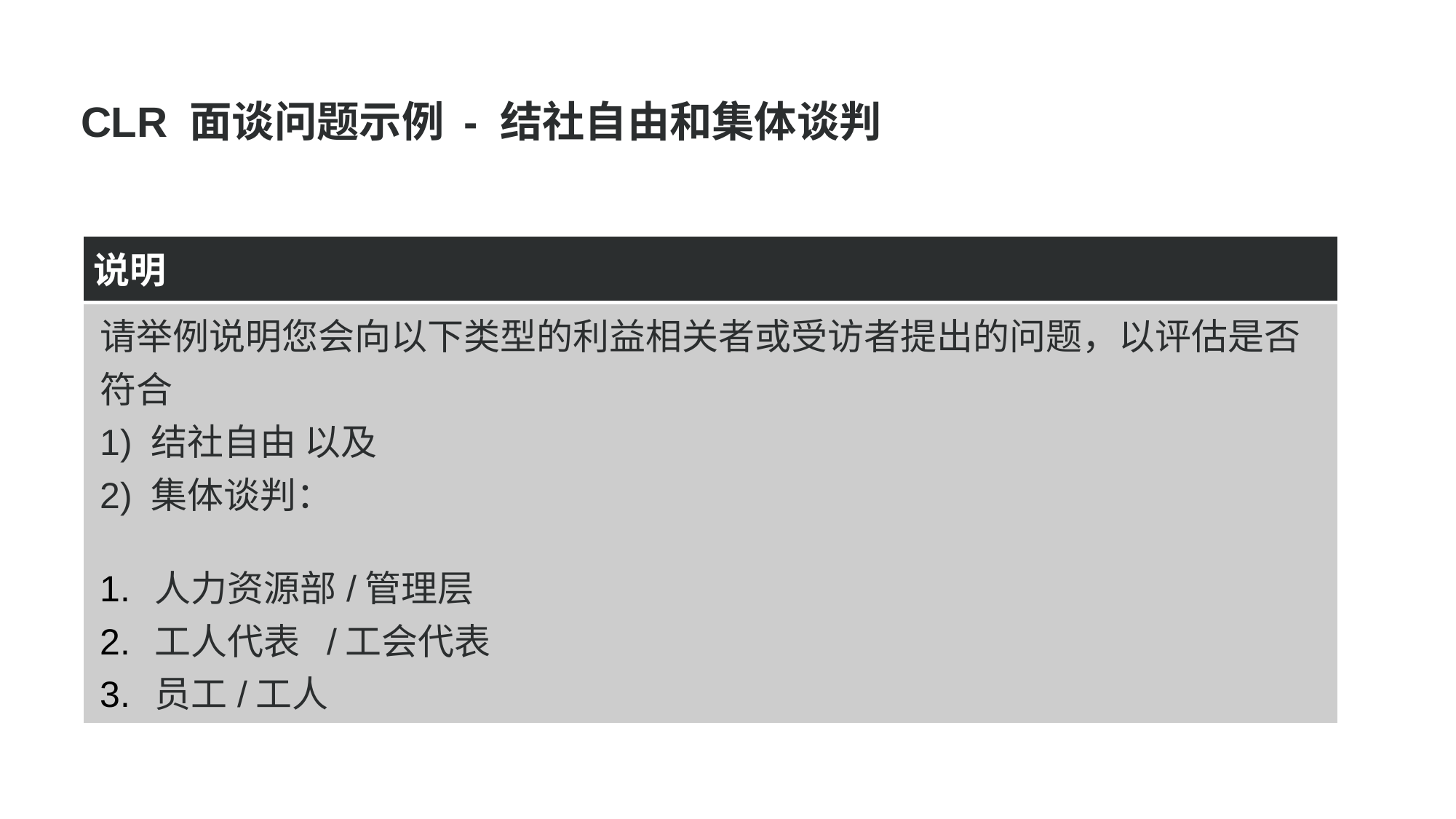

CLR 面谈问题示例 - 结社自由和集体谈判
| 说明 |
| --- |
| 请举例说明您会向以下类型的利益相关者或受访者提出的问题，以评估是否符合 1) 结社自由 以及 2) 集体谈判： 人力资源部/管理层 工人代表  /工会代表 员工/工人 |